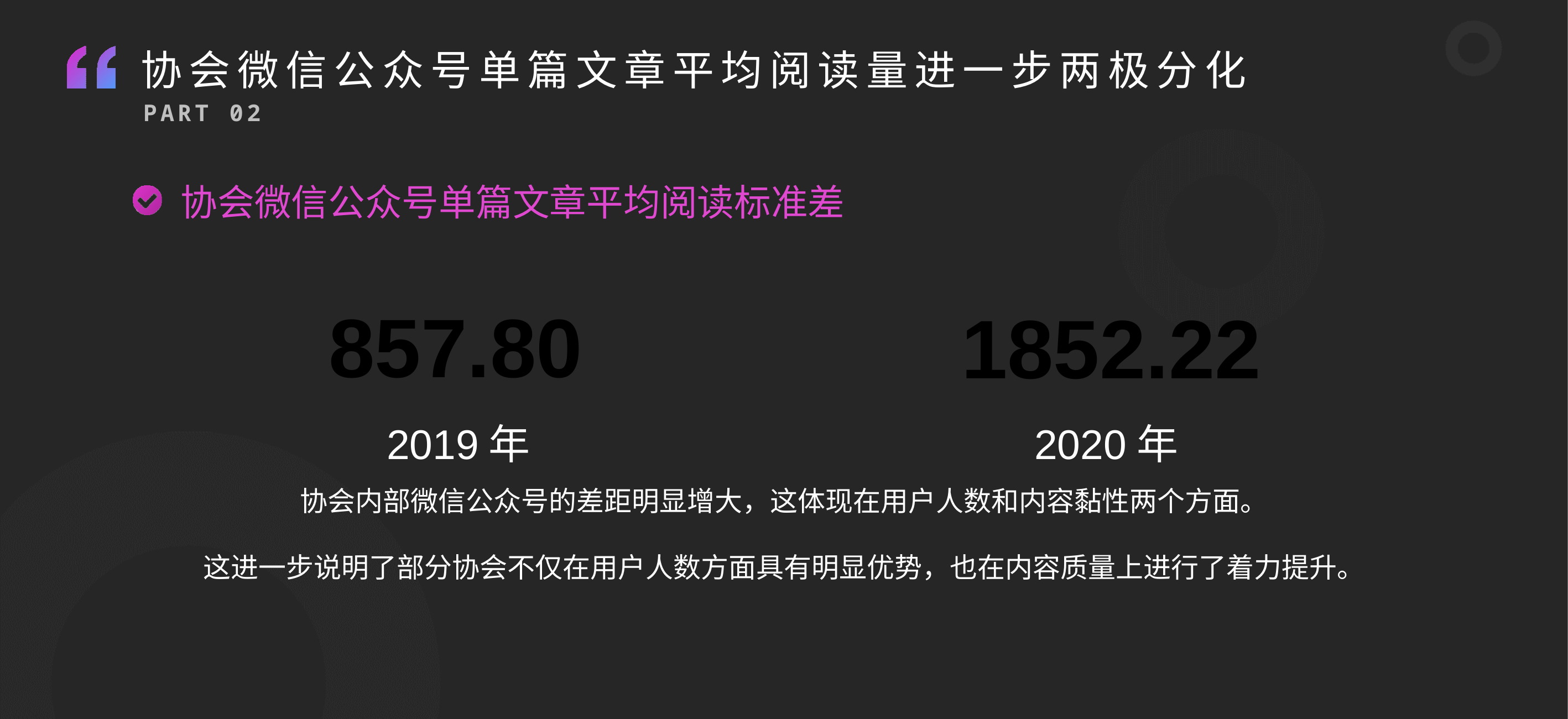

协会微信公众号单篇文章平均阅读量进一步两极分化

# PART 02
协会微信公众号单篇文章平均阅读标准差

857.80
1852.22
2019年
2020年
协会内部微信公众号的差距明显增大，这体现在用户人数和内容黏性两个方面。
这进一步说明了部分协会不仅在用户人数方面具有明显优势，也在内容质量上进行了着力提升。